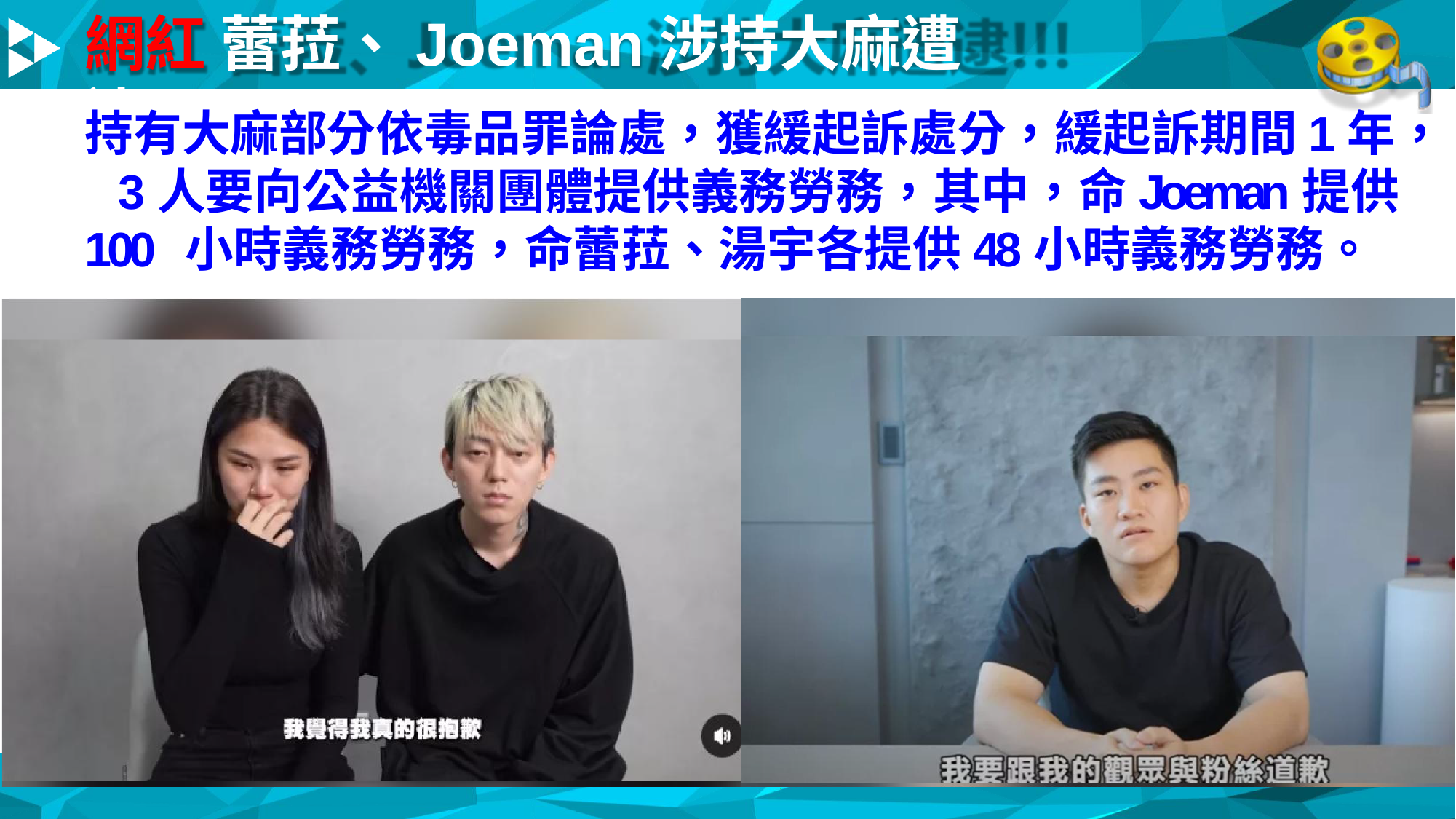

網紅 蕾菈、Joeman涉持大麻遭逮!!!

持有大麻部分依毒品罪論處，獲緩起訴處分，緩起訴期間1年，  3人要向公益機關團體提供義務勞務，其中，命Joeman提供100  小時義務勞務，命蕾菈、湯宇各提供48小時義務勞務。